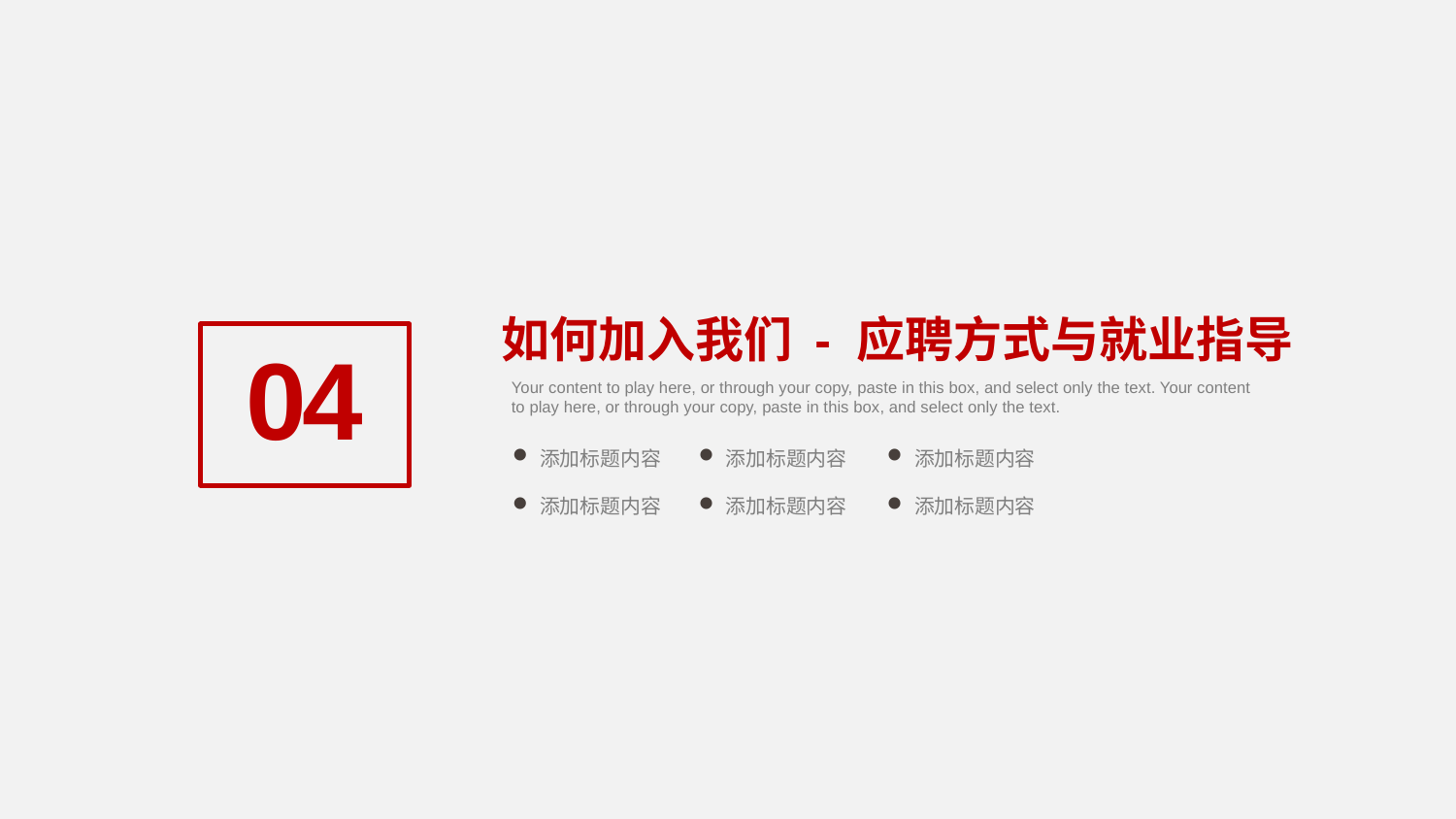

04
如何加入我们 - 应聘方式与就业指导
Your content to play here, or through your copy, paste in this box, and select only the text. Your content to play here, or through your copy, paste in this box, and select only the text.
添加标题内容
添加标题内容
添加标题内容
添加标题内容
添加标题内容
添加标题内容